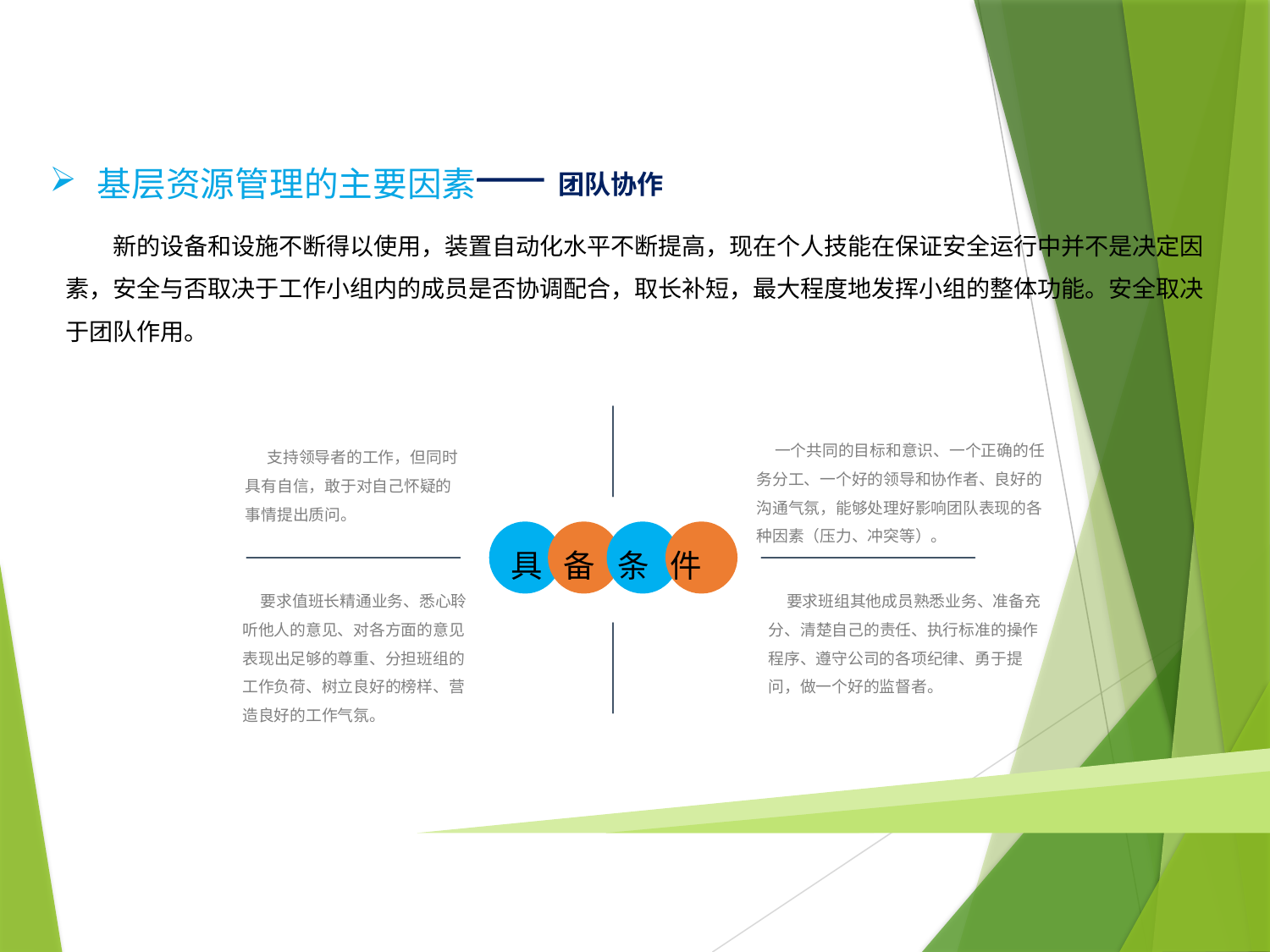

基层资源管理的主要因素
团队协作
新的设备和设施不断得以使用，装置自动化水平不断提高，现在个人技能在保证安全运行中并不是决定因素，安全与否取决于工作小组内的成员是否协调配合，取长补短，最大程度地发挥小组的整体功能。安全取决于团队作用。
    一个共同的目标和意识、一个正确的任务分工、一个好的领导和协作者、良好的沟通气氛，能够处理好影响团队表现的各种因素（压力、冲突等）。
     支持领导者的工作，但同时具有自信，敢于对自己怀疑的事情提出质问。

具   备   条   件

    要求值班长精通业务、悉心聆听他人的意见、对各方面的意见表现出足够的尊重、分担班组的工作负荷、树立良好的榜样、营造良好的工作气氛。

    要求班组其他成员熟悉业务、准备充分、清楚自己的责任、执行标准的操作程序、遵守公司的各项纪律、勇于提问，做一个好的监督者。